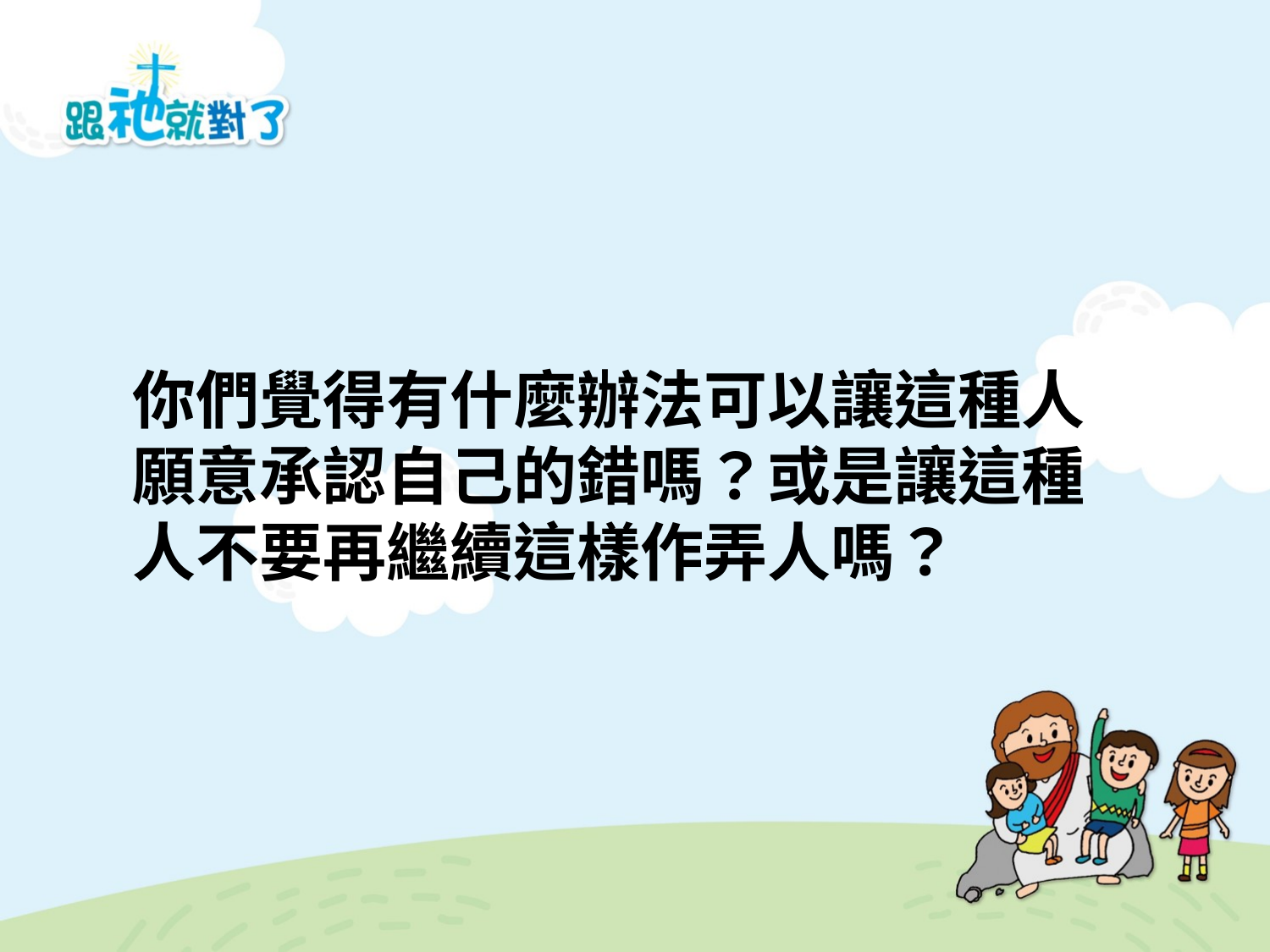

你們覺得有什麼辦法可以讓這種人願意承認自己的錯嗎？或是讓這種人不要再繼續這樣作弄人嗎？